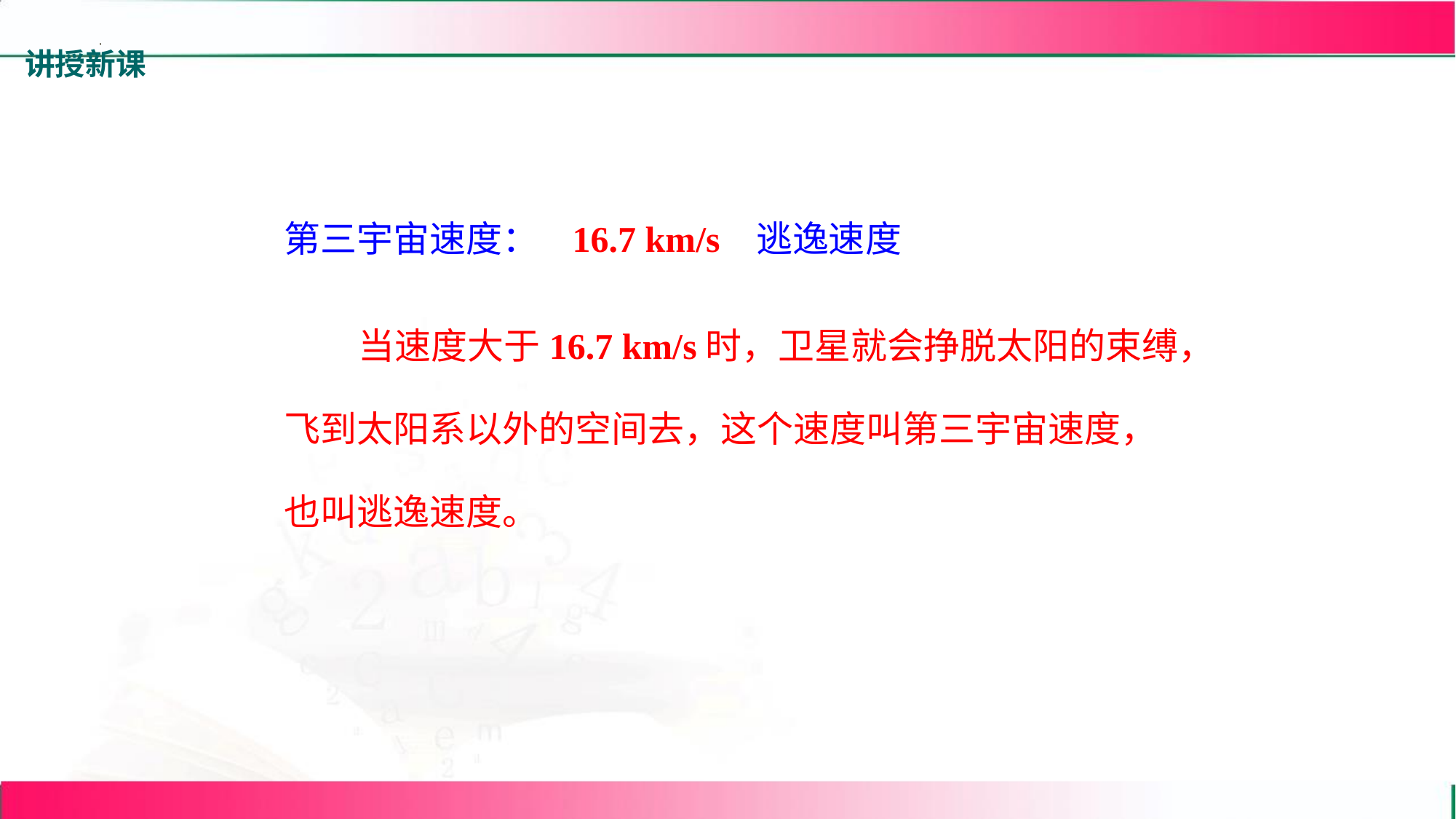

讲授新课
第三宇宙速度：   16.7 km/s   逃逸速度
        当速度大于16.7 km/s时，卫星就会挣脱太阳的束缚，飞到太阳系以外的空间去，这个速度叫第三宇宙速度，也叫逃逸速度。